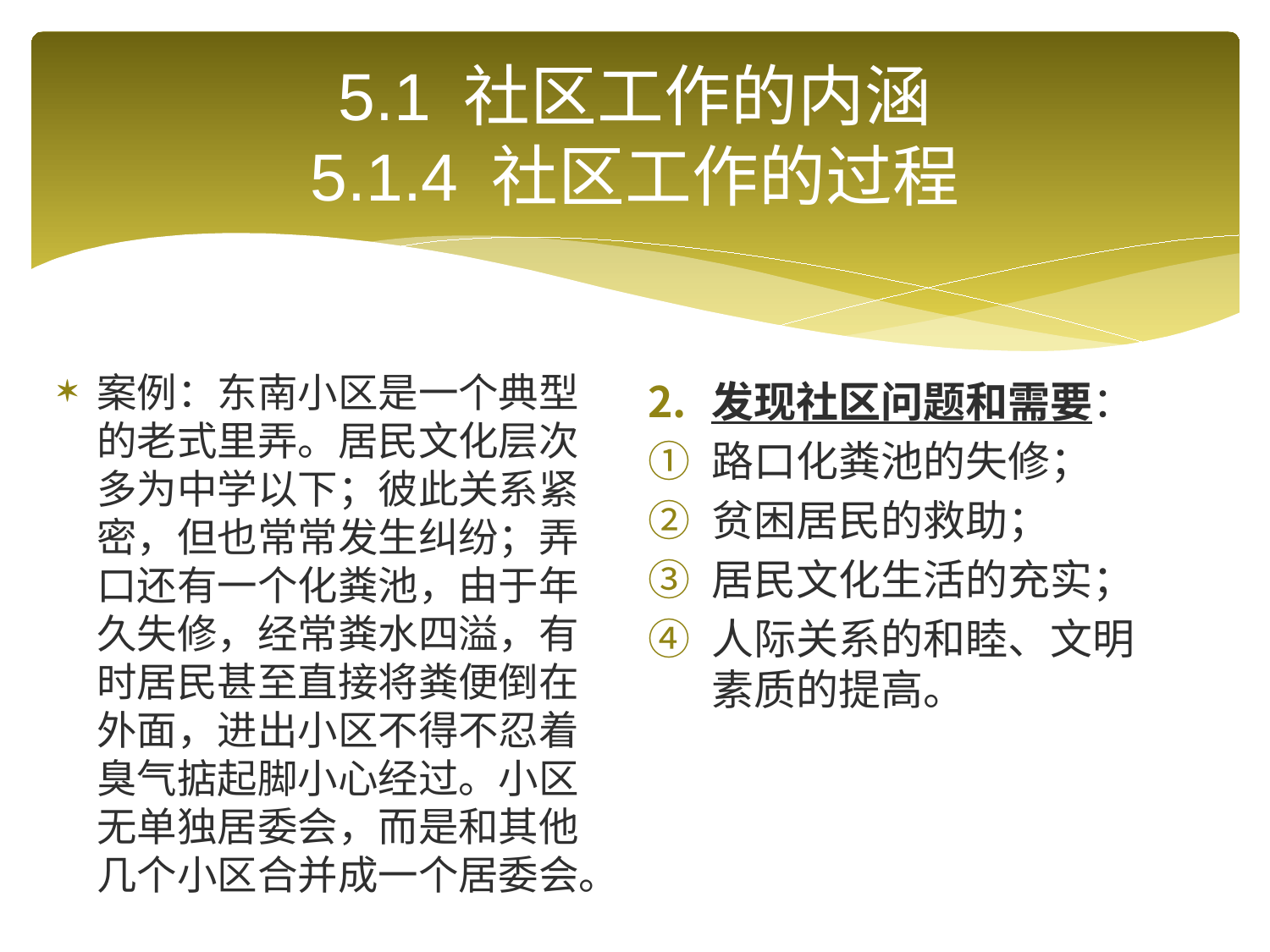

# 5.1 社区工作的内涵 5.1.4 社区工作的过程
案例：东南小区是一个典型的老式里弄。居民文化层次多为中学以下；彼此关系紧密，但也常常发生纠纷；弄口还有一个化粪池，由于年久失修，经常粪水四溢，有时居民甚至直接将粪便倒在外面，进出小区不得不忍着臭气掂起脚小心经过。小区无单独居委会，而是和其他几个小区合并成一个居委会。
发现社区问题和需要：
路口化粪池的失修；
贫困居民的救助；
居民文化生活的充实；
人际关系的和睦、文明素质的提高。